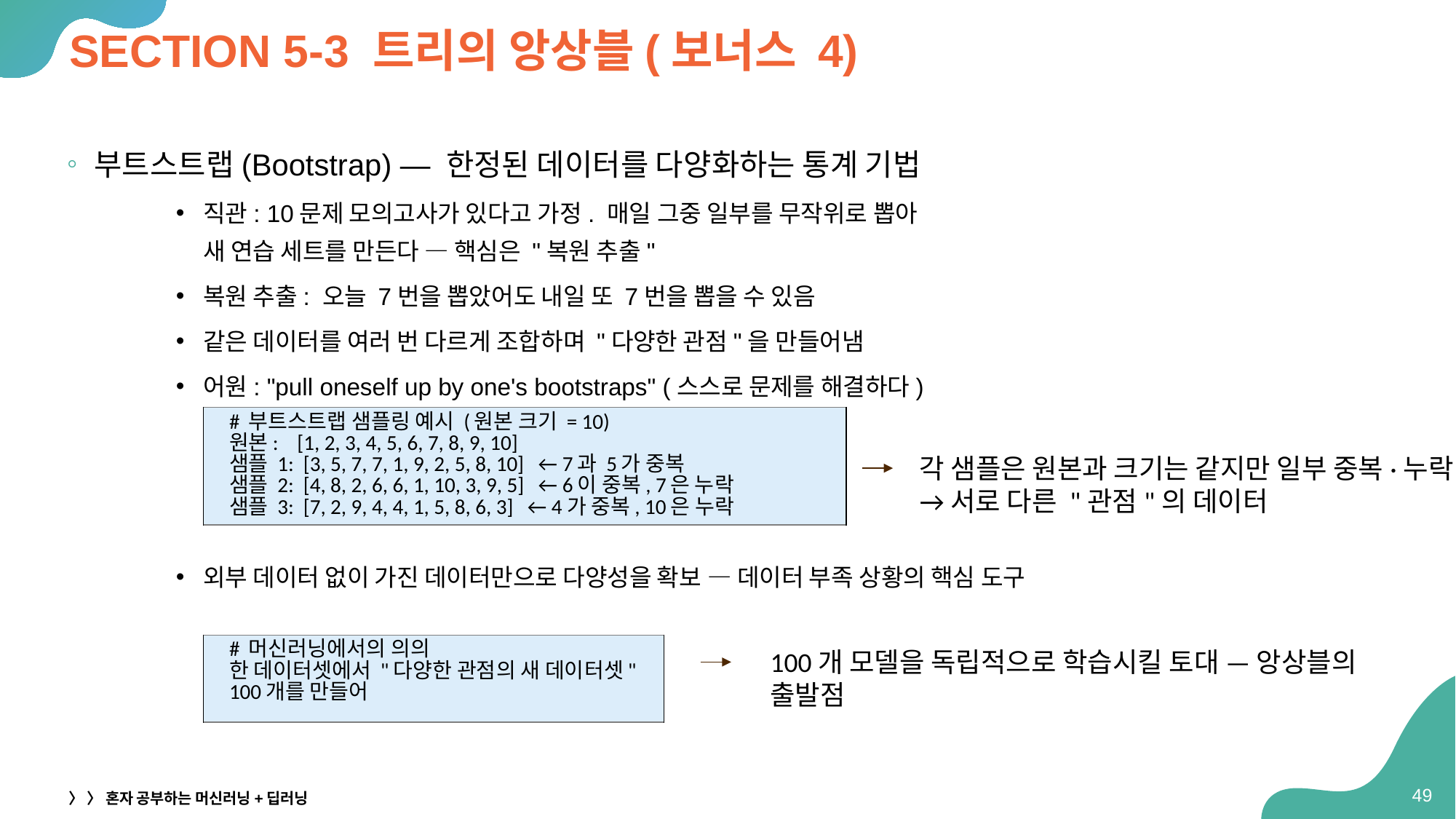

# SECTION 5-3 트리의 앙상블(보너스 4)
부트스트랩(Bootstrap) — 한정된 데이터를 다양화하는 통계 기법
직관: 10문제 모의고사가 있다고 가정. 매일 그중 일부를 무작위로 뽑아
새 연습 세트를 만든다 — 핵심은 "복원 추출"
복원 추출: 오늘 7번을 뽑았어도 내일 또 7번을 뽑을 수 있음
같은 데이터를 여러 번 다르게 조합하며 "다양한 관점"을 만들어냄
어원: "pull oneself up by one's bootstraps" (스스로 문제를 해결하다)

외부 데이터 없이 가진 데이터만으로 다양성을 확보 — 데이터 부족 상황의 핵심 도구
| # 부트스트랩 샘플링 예시 (원본 크기 = 10) 원본: [1, 2, 3, 4, 5, 6, 7, 8, 9, 10] 샘플 1: [3, 5, 7, 7, 1, 9, 2, 5, 8, 10] ← 7과 5가 중복 샘플 2: [4, 8, 2, 6, 6, 1, 10, 3, 9, 5] ← 6이 중복, 7은 누락 샘플 3: [7, 2, 9, 4, 4, 1, 5, 8, 6, 3] ← 4가 중복, 10은 누락 |
| --- |
각 샘플은 원본과 크기는 같지만 일부 중복·누락 → 서로 다른 "관점"의 데이터
| # 머신러닝에서의 의의 한 데이터셋에서 "다양한 관점의 새 데이터셋" 100개를 만들어 |
| --- |
100개 모델을 독립적으로 학습시킬 토대 — 앙상블의 출발점
49
〉 〉 혼자 공부하는 머신러닝+딥러닝